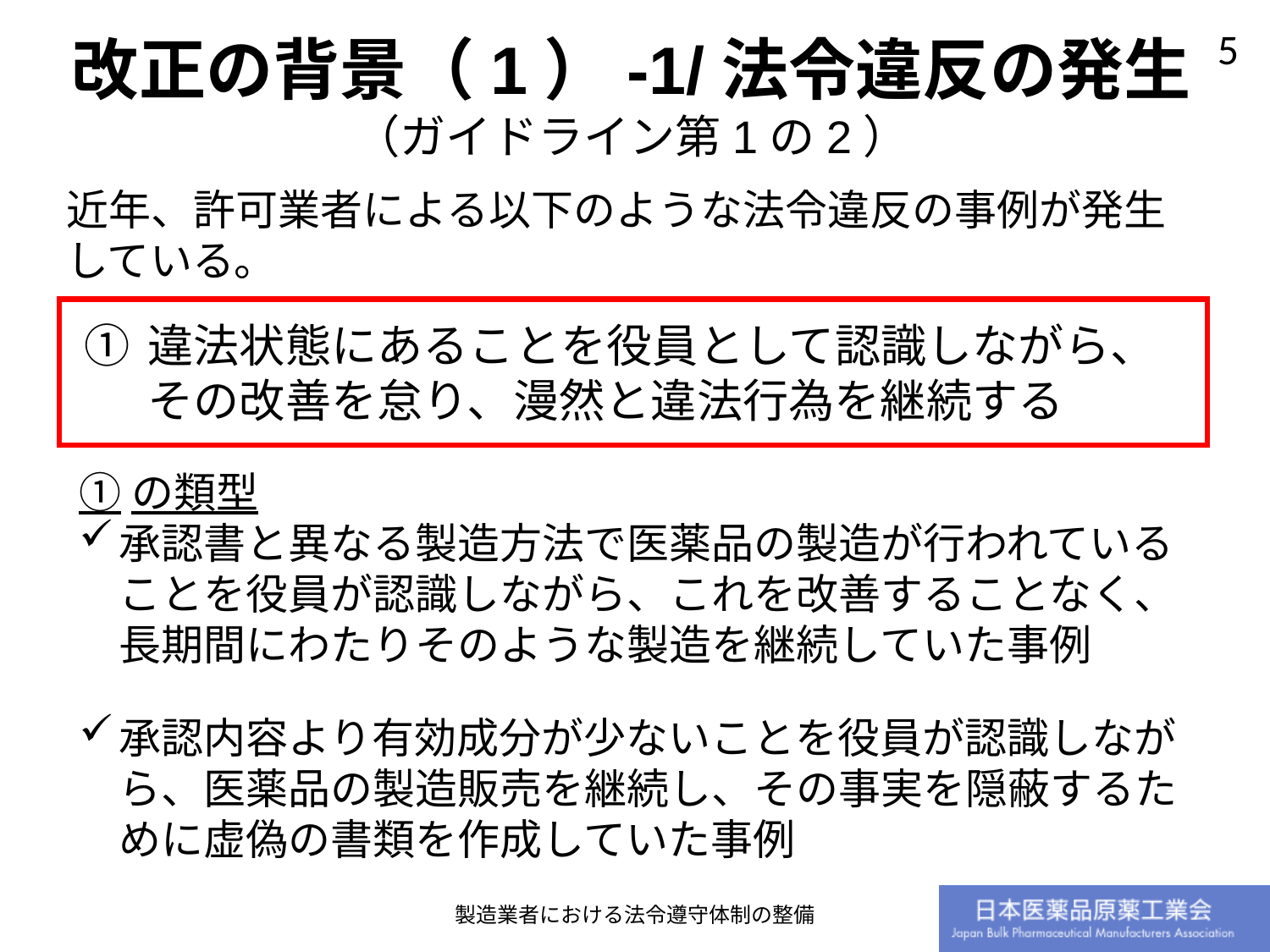

改正の背景（1）-1/法令違反の発生
（ガイドライン第1の2）
近年、許可業者による以下のような法令違反の事例が発生している。

違法状態にあることを役員として認識しながら、その改善を怠り、漫然と違法行為を継続する
①の類型
承認書と異なる製造方法で医薬品の製造が行われていることを役員が認識しながら、これを改善することなく、長期間にわたりそのような製造を継続していた事例

承認内容より有効成分が少ないことを役員が認識しながら、医薬品の製造販売を継続し、その事実を隠蔽するために虚偽の書類を作成していた事例
製造業者における法令遵守体制の整備